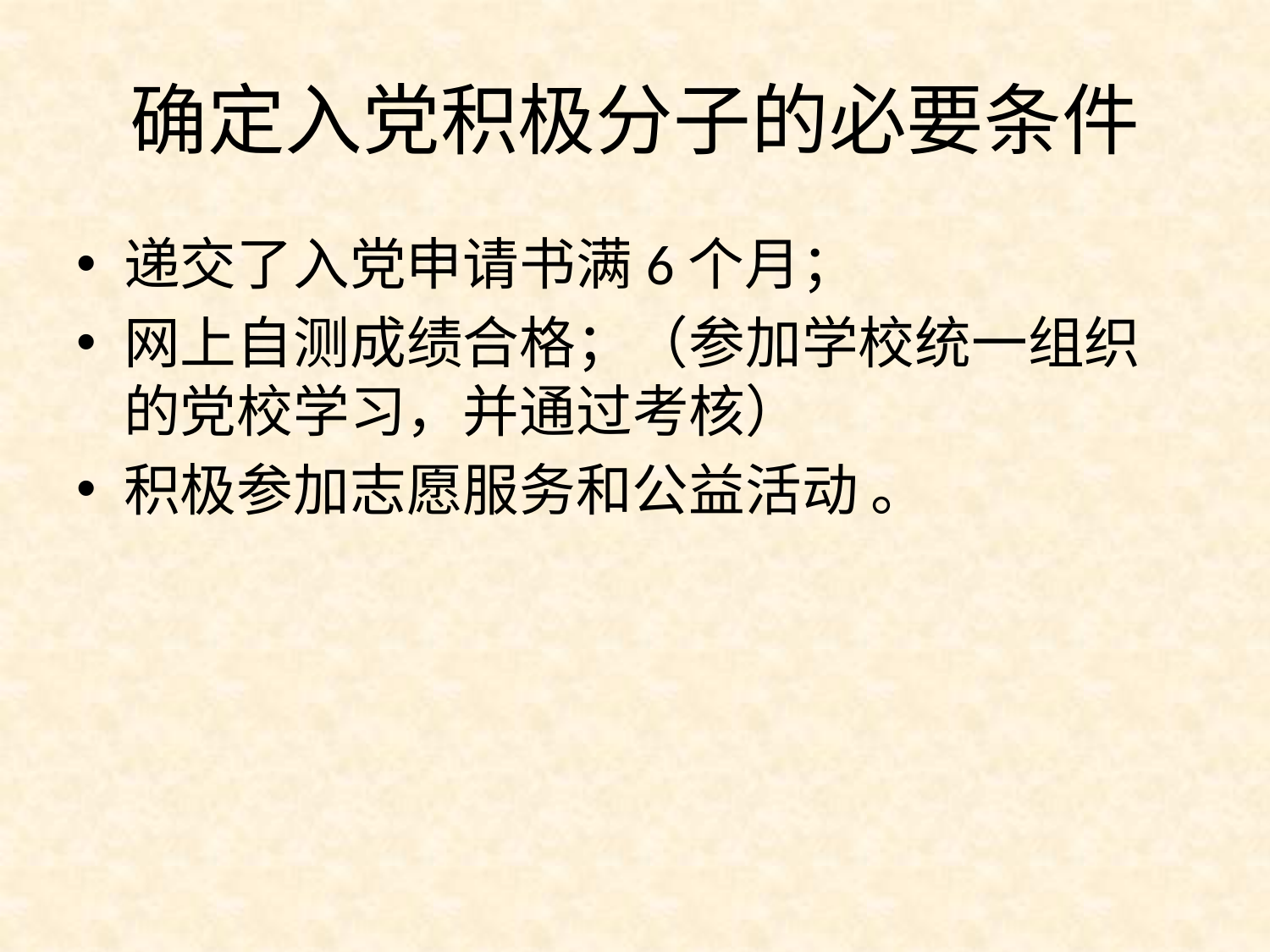

# 确定入党积极分子的必要条件
递交了入党申请书满6个月；
网上自测成绩合格；（参加学校统一组织的党校学习，并通过考核）
积极参加志愿服务和公益活动 。